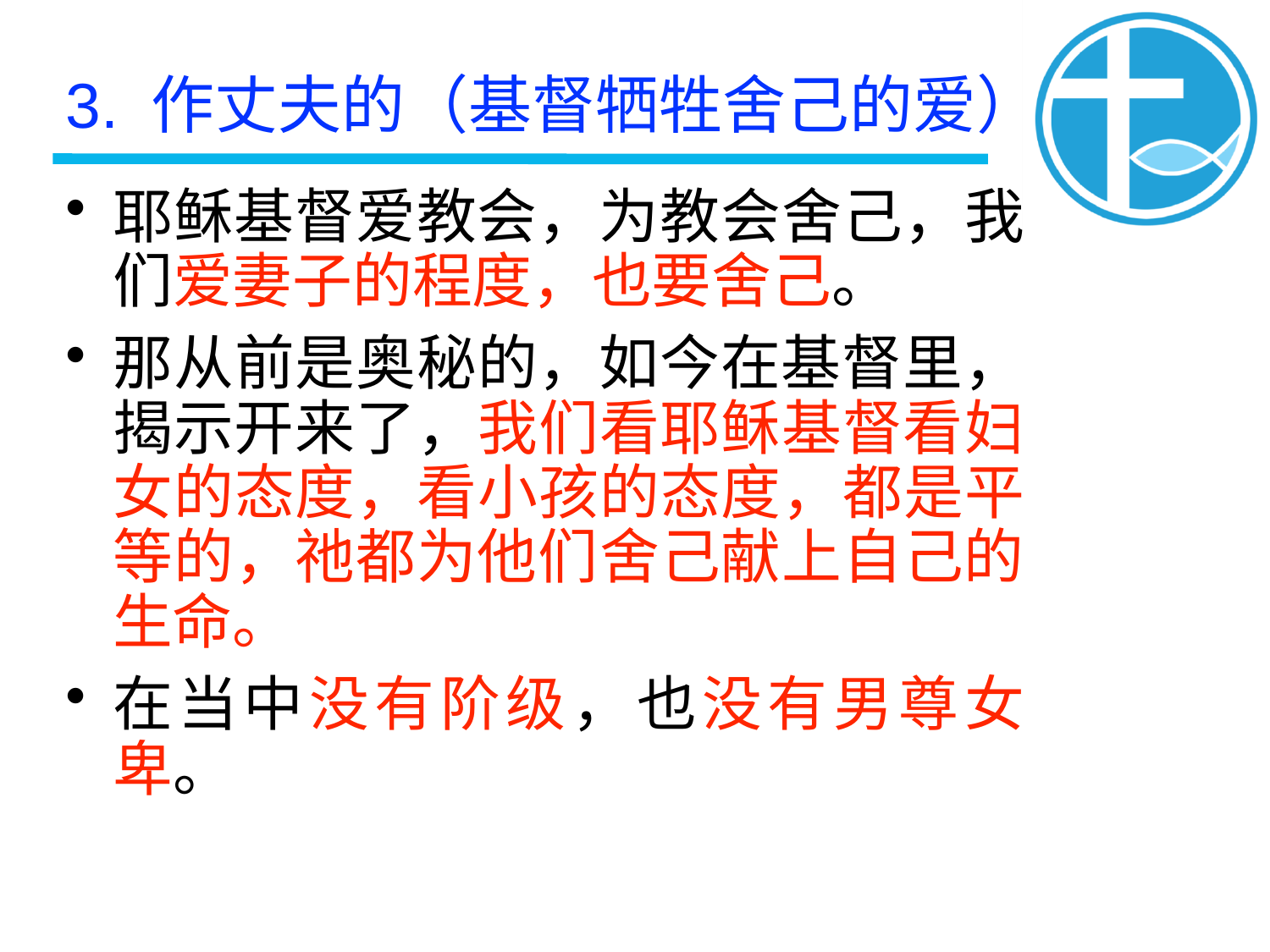

3. 作丈夫的（基督牺牲舍己的爱）
耶稣基督爱教会，为教会舍己，我们爱妻子的程度，也要舍己。
那从前是奥秘的，如今在基督里，揭示开来了，我们看耶稣基督看妇女的态度，看小孩的态度，都是平等的，祂都为他们舍己献上自己的生命。
在当中没有阶级，也没有男尊女卑。